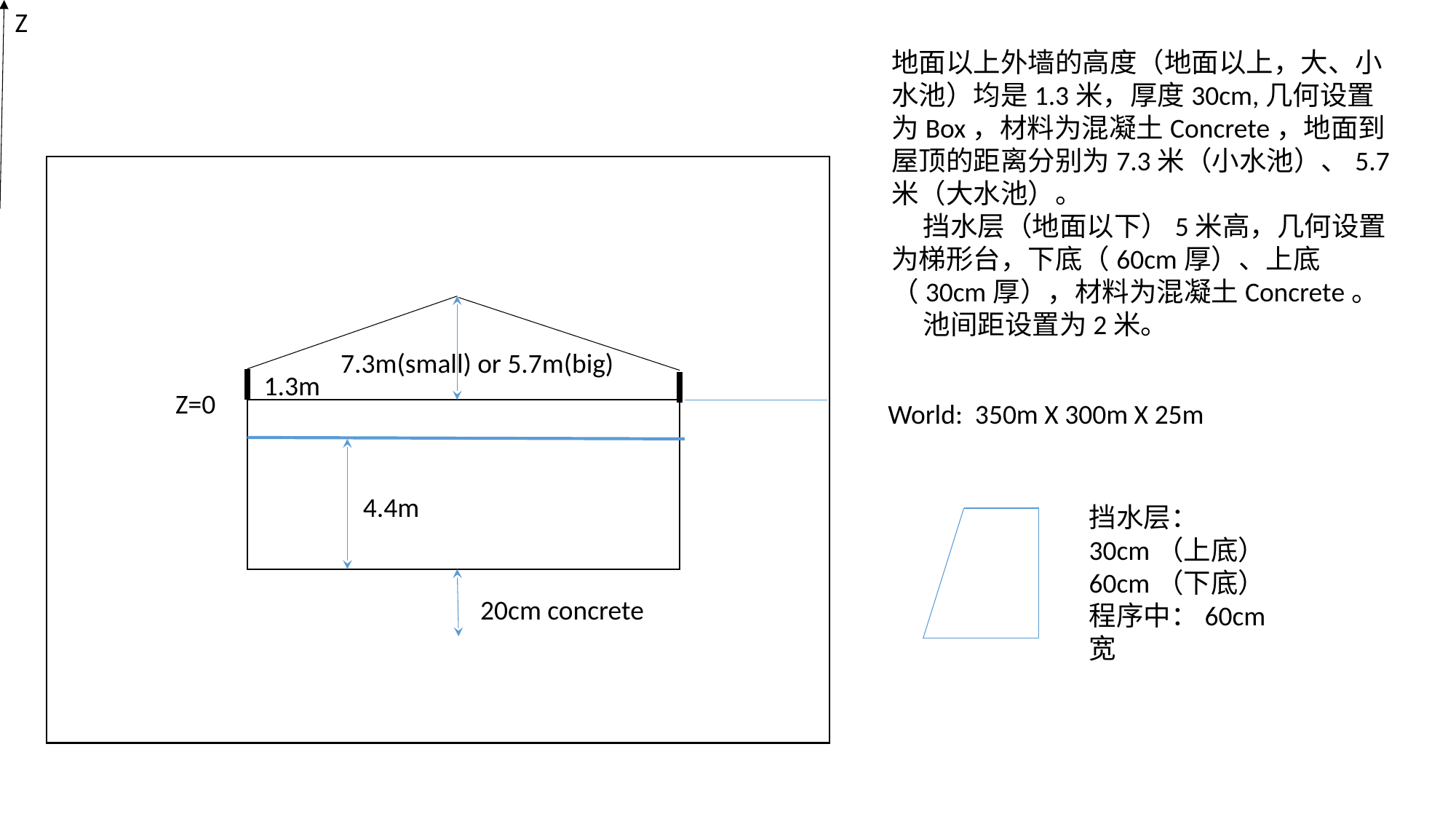

Z

7.3m(small) or 5.7m(big)
1.3m
Z=0

4.4m
 20cm concrete
地面以上外墙的高度（地面以上，大、小水池）均是1.3米，厚度30cm,几何设置为Box，材料为混凝土Concrete，地面到屋顶的距离分别为7.3米（小水池）、5.7米（大水池）。
    挡水层（地面以下）5米高，几何设置为梯形台，下底（60cm厚）、上底（30cm厚），材料为混凝土Concrete。
    池间距设置为2米。
World:  350m X 300m X 25m
挡水层：
30cm（上底）
60cm（下底）
程序中：60cm宽